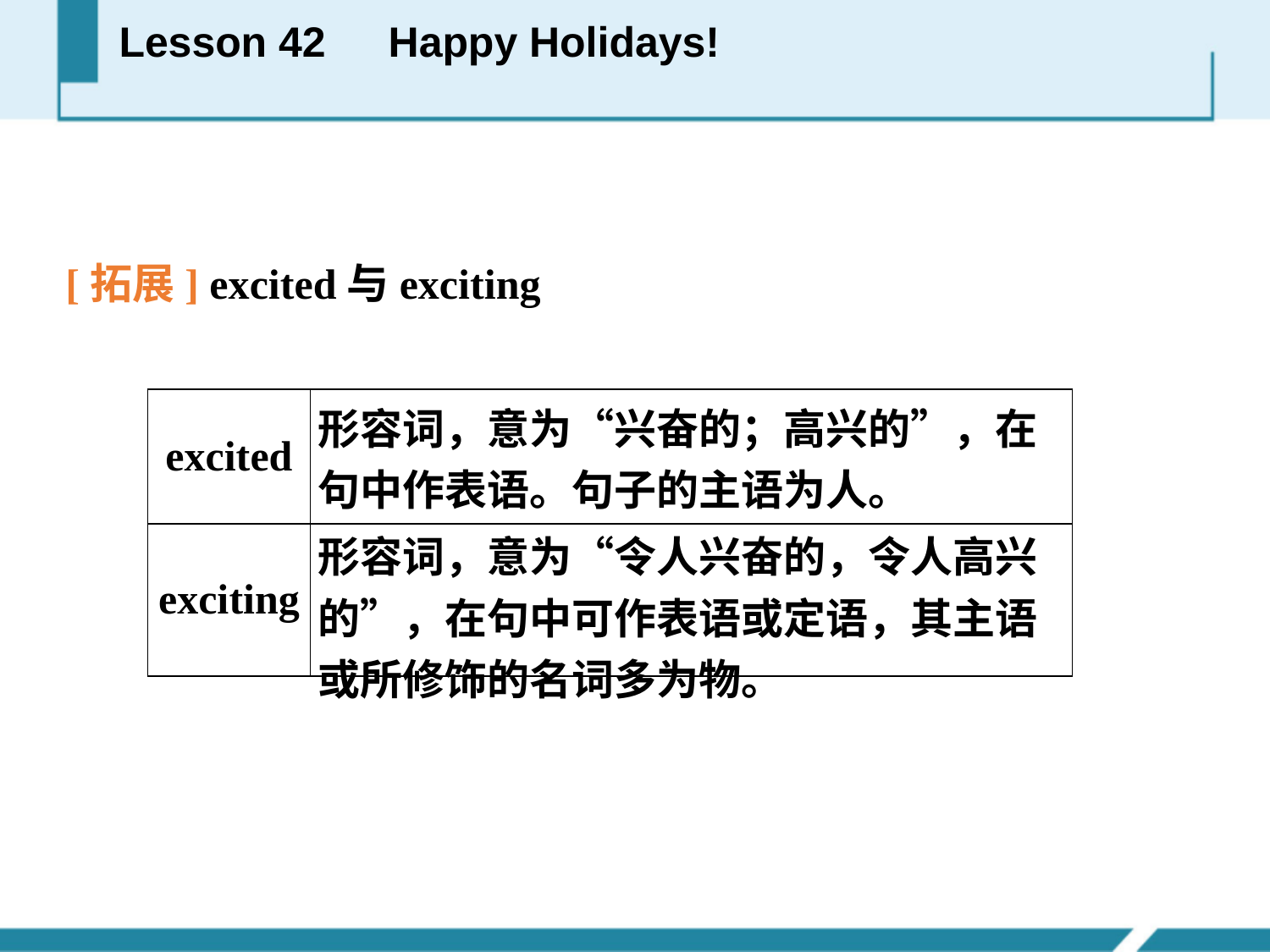

Lesson 42　Happy Holidays!
[拓展] excited与exciting
| excited | 形容词，意为“兴奋的；高兴的”，在句中作表语。句子的主语为人。 |
| --- | --- |
| exciting | 形容词，意为“令人兴奋的，令人高兴的”，在句中可作表语或定语，其主语或所修饰的名词多为物。 |